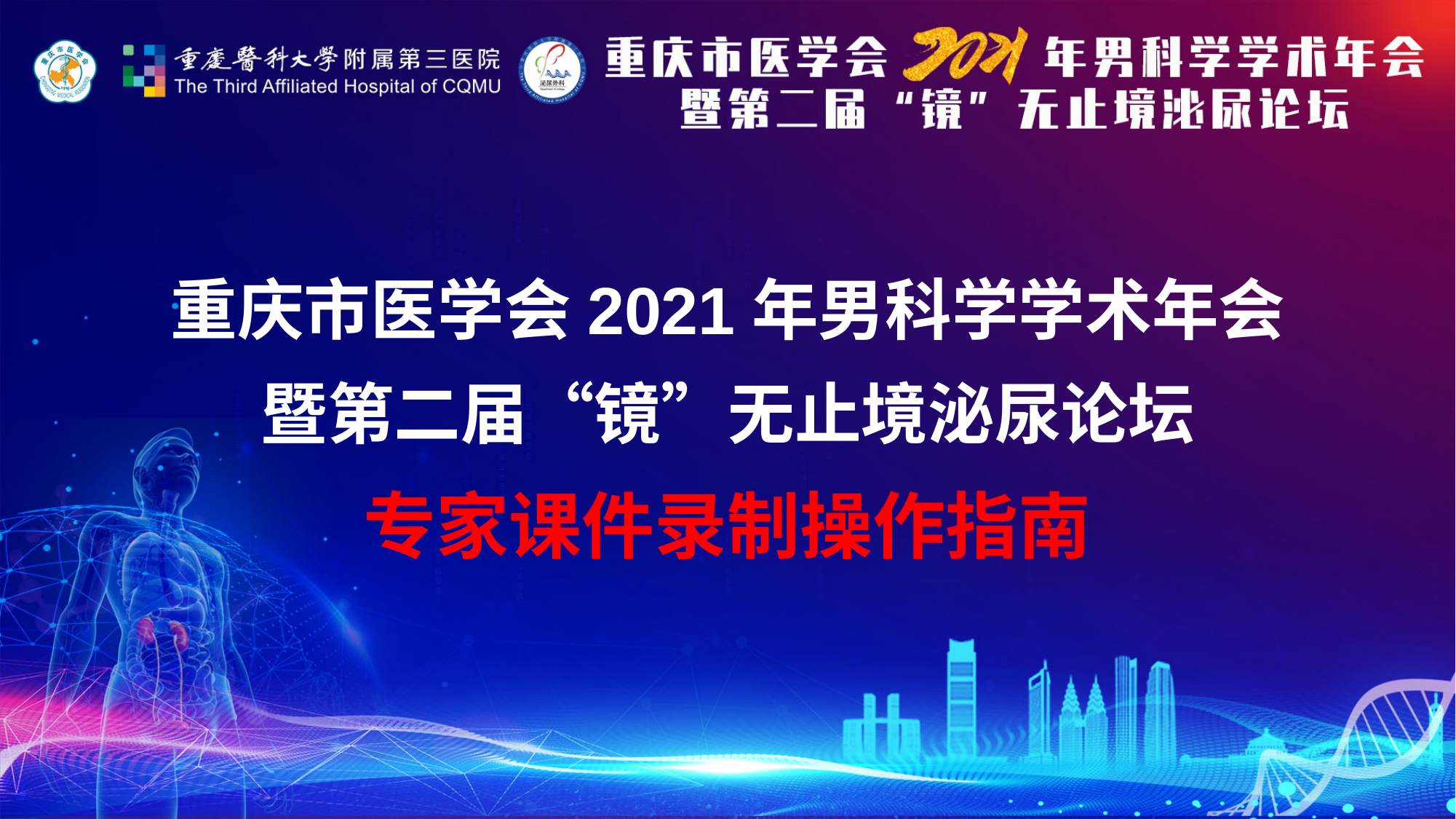

重庆市医学会2021年男科学学术年会
暨第二届“镜”无止境泌尿论坛
专家课件录制操作指南